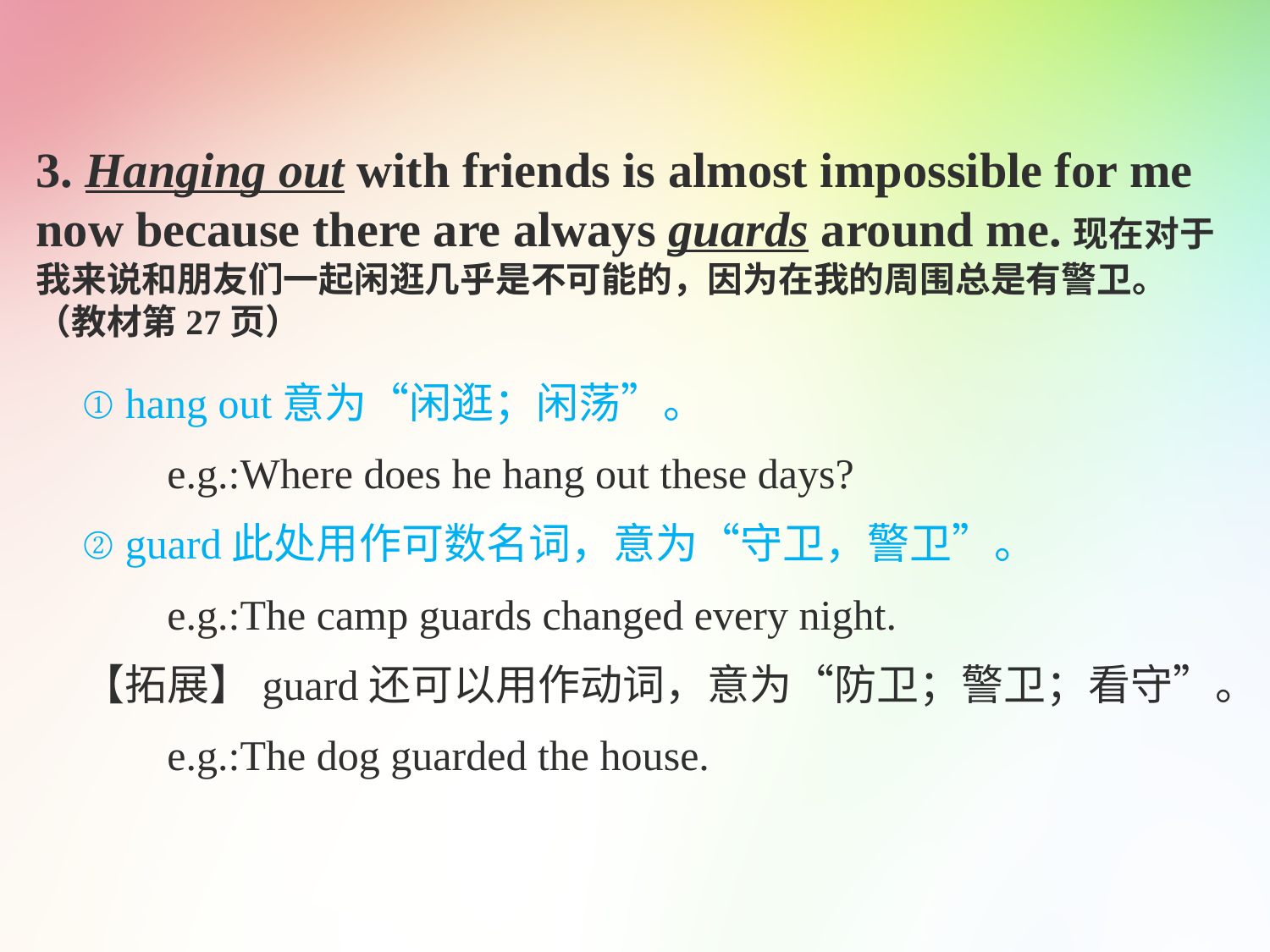

3. Hanging out with friends is almost impossible for me now because there are always guards around me.现在对于我来说和朋友们一起闲逛几乎是不可能的，因为在我的周围总是有警卫。（教材第27页）
① hang out意为“闲逛；闲荡”。
        e.g.:Where does he hang out these days?
② guard此处用作可数名词，意为“守卫，警卫”。
        e.g.:The camp guards changed every night.
【拓展】guard还可以用作动词，意为“防卫；警卫；看守”。
        e.g.:The dog guarded the house.